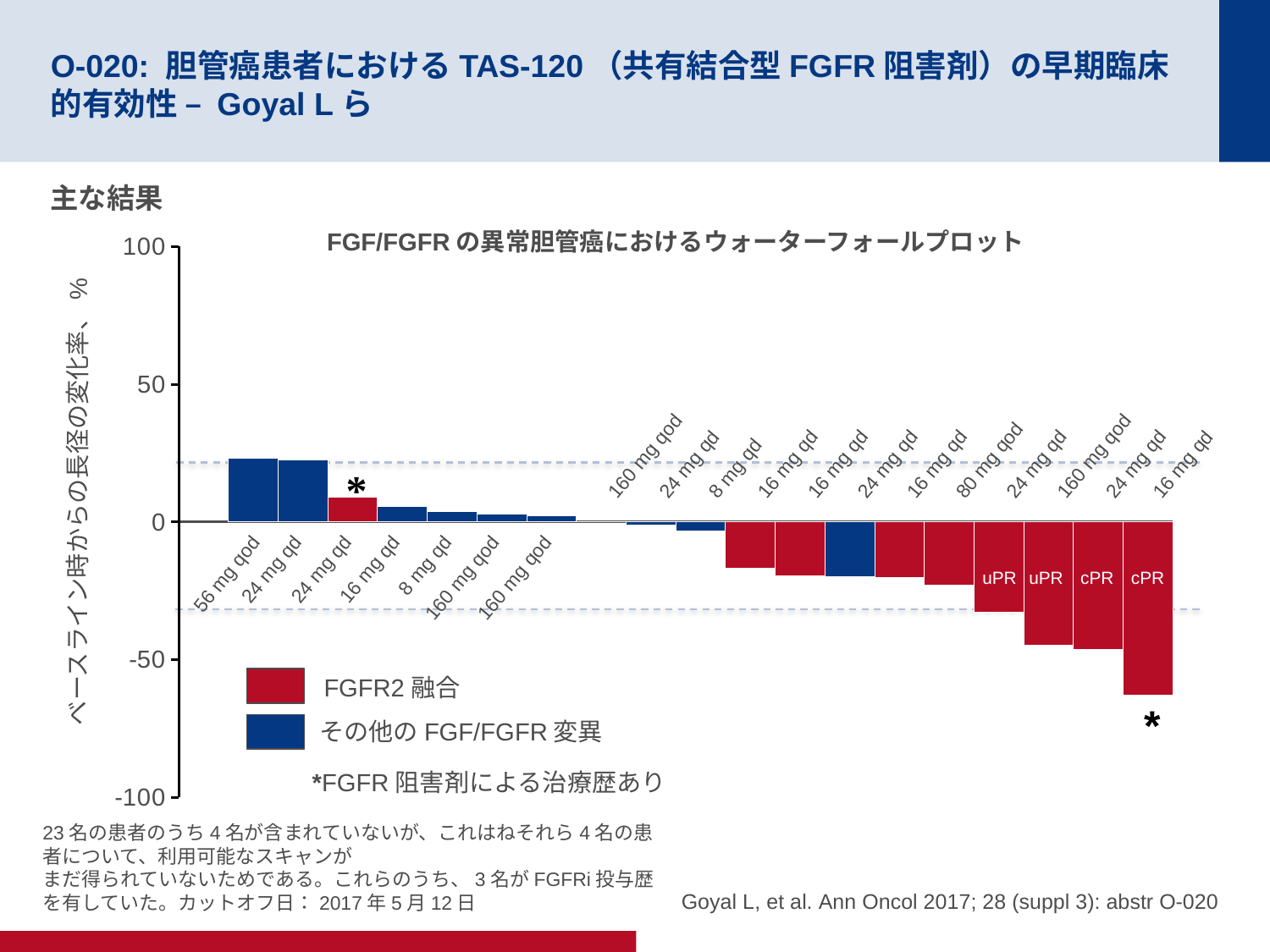

# O-020: 胆管癌患者におけるTAS-120（共有結合型FGFR阻害剤）の早期臨床的有効性 – Goyal Lら
主な結果

FGF/FGFRの異常胆管癌におけるウォーターフォールプロット

### Chart

| Category | Series 1 |
|---|---|
|  | None |
| 56 QOD | 23.170731707000005 |
| 24 QD | 22.413793103 |
| 24 QD | 8.9552238806 |
| 16 QD | 5.747126436799995 |
| 8 QD | 3.7383177570000052 |
| 160 QOD | 2.8571428571 |
| 160 QOD | 2.174 |
| 160 QOD | 0.0 |
| 24 QD | -1.1764705880000013 |
| 8 QD | -3.1531531530000003 |
| 16 QD Expan | -16.935483869999974 |
| 16 QD Expan | -19.565217389999972 |
| 24 QD | -20.0 |
| 16 QD | -20.253164560000005 |
| 80 QOD | -23.015873020000026 |
| 24 QD | -32.66666667 |
| 160 QOD | -44.680851059999995 |
| 24 QD | -46.285714290000044 |
| 16 QD | -62.90322581 |
24 mg qd
160 mg qod
160 mg qod
24 mg qd
80 mg qod
8 mg qd
24 mg qd
16 mg qd
24 mg qd
16 mg qd
16 mg qd
16 mg qd
ベースライン時からの長径の変化率、%
uPR
uPR
cPR
cPR
8 mg qd
 16 mg qd
 56 mg qod
 24 mg qd
 24 mg qd
 160 mg qod
 160 mg qod
FGFR2融合

その他のFGF/FGFR変異

*FGFR阻害剤による治療歴あり
23名の患者のうち4名が含まれていないが、これはねそれら4名の患者について、利用可能なスキャンが
まだ得られていないためである。これらのうち、3名がFGFRi投与歴を有していた。カットオフ日：2017年5月12日
Goyal L, et al. Ann Oncol 2017; 28 (suppl 3): abstr O-020